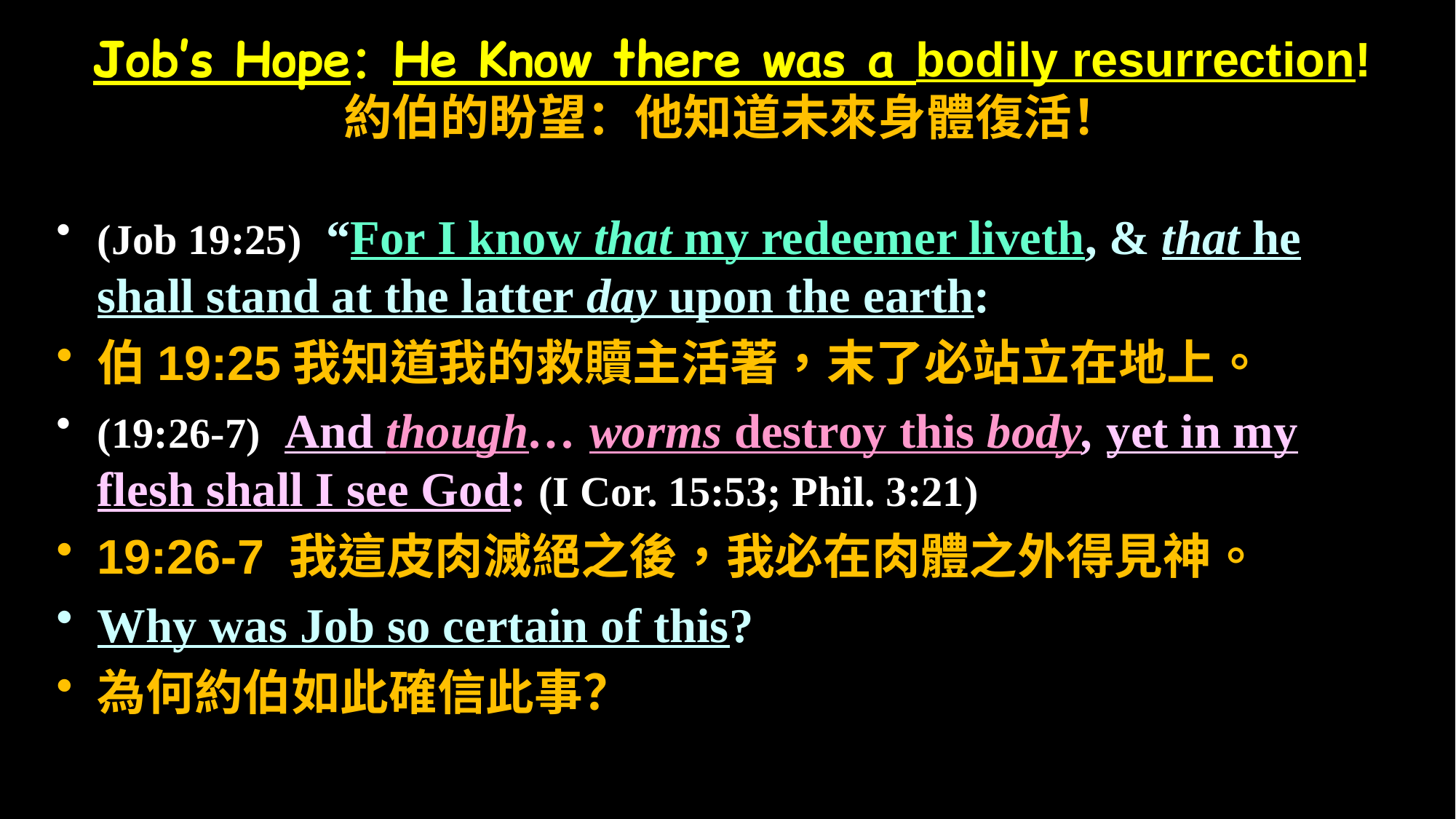

# Job’s Hope: He Know there was a bodily resurrection! 約伯的盼望：他知道未來身體復活！
(Job 19:25)  “For I know that my redeemer liveth, & that he shall stand at the latter day upon the earth:
伯19:25我知道我的救贖主活著，末了必站立在地上。
(19:26-7)  And though… worms destroy this body, yet in my flesh shall I see God: (I Cor. 15:53; Phil. 3:21)
19:26-7 我這皮肉滅絕之後，我必在肉體之外得見神。
Why was Job so certain of this?
為何約伯如此確信此事？